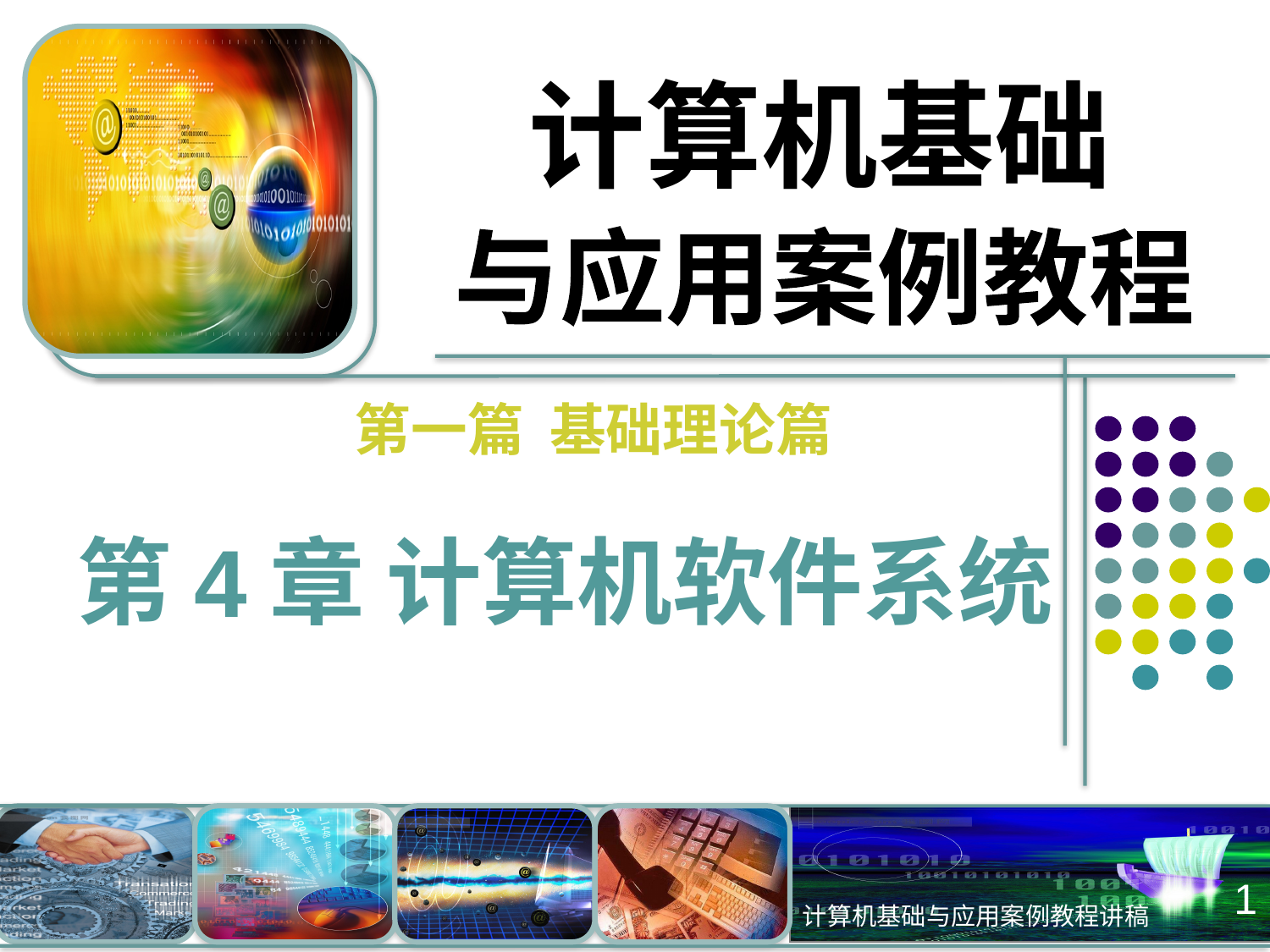

计算机基础
与应用案例教程
第一篇  基础理论篇
第4章 计算机软件系统
1